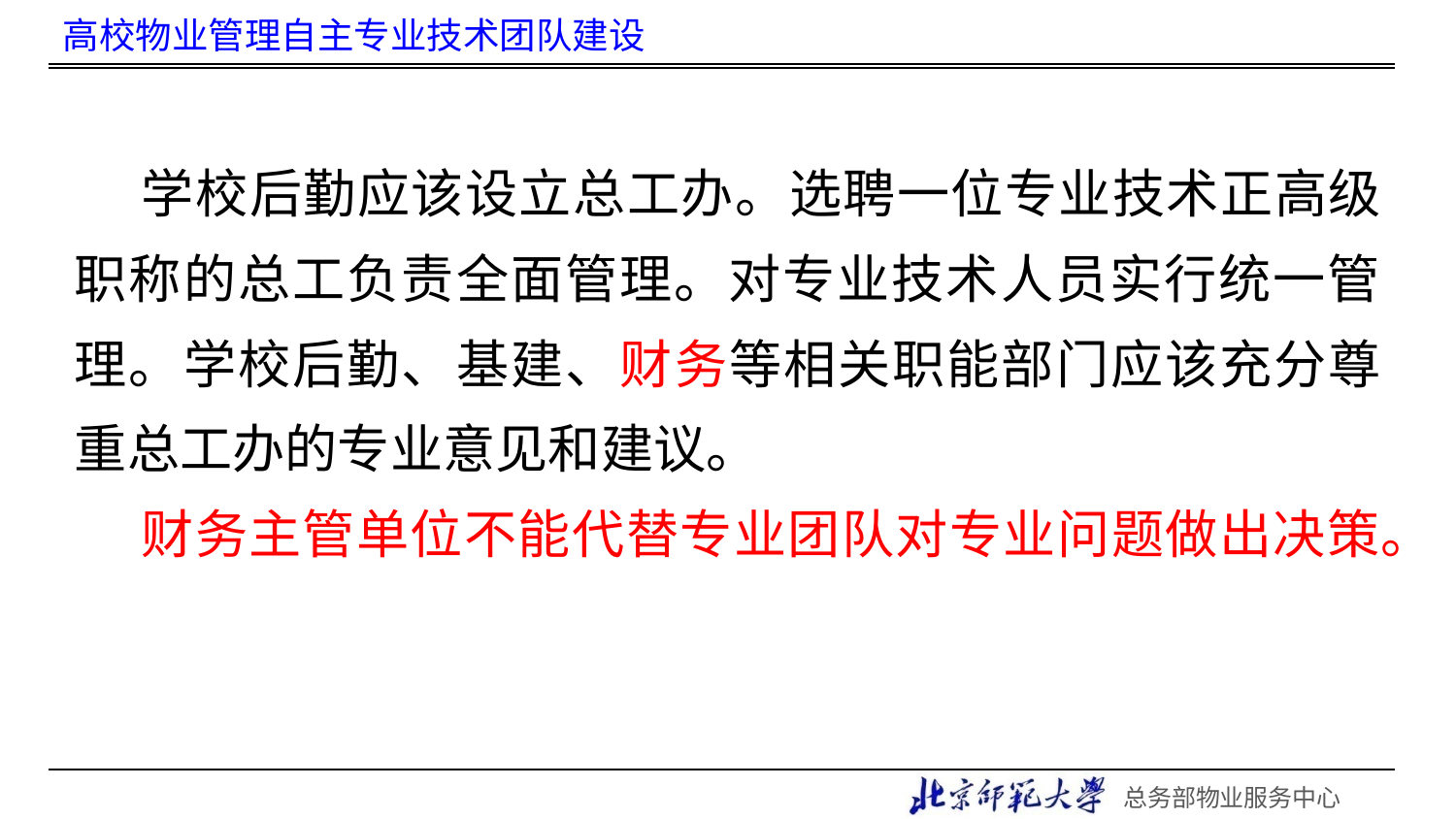

学校后勤应该设立总工办。选聘一位专业技术正高级职称的总工负责全面管理。对专业技术人员实行统一管理。学校后勤、基建、财务等相关职能部门应该充分尊重总工办的专业意见和建议。
    财务主管单位不能代替专业团队对专业问题做出决策。